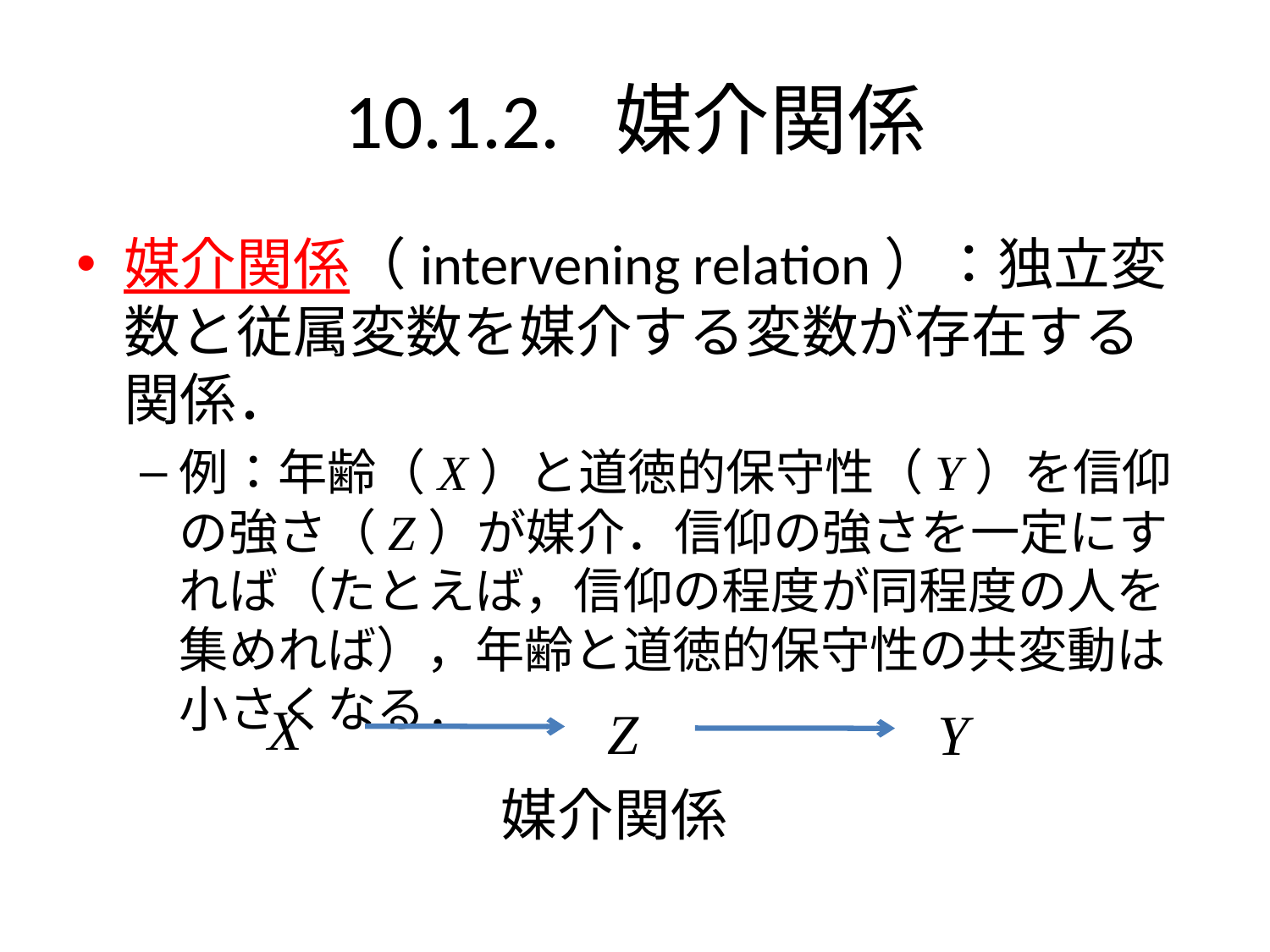

# 10.1.2.  媒介関係
媒介関係（intervening relation）：独立変数と従属変数を媒介する変数が存在する関係．
例：年齢（X）と道徳的保守性（Y）を信仰の強さ（Z）が媒介．信仰の強さを一定にすれば（たとえば，信仰の程度が同程度の人を集めれば），年齢と道徳的保守性の共変動は小さくなる．
X
Z
Y
媒介関係